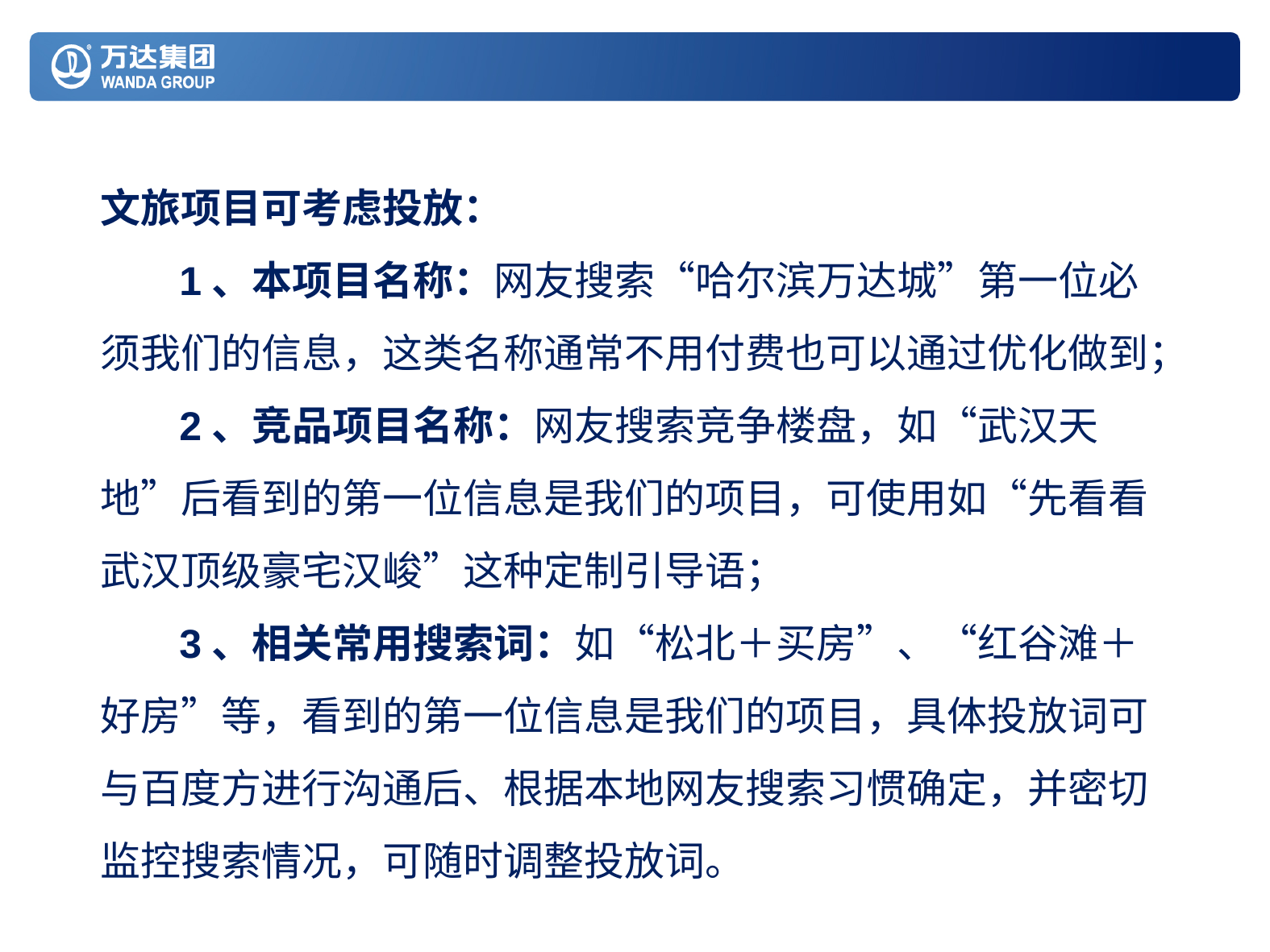

文旅项目可考虑投放：
       1、本项目名称：网友搜索“哈尔滨万达城”第一位必须我们的信息，这类名称通常不用付费也可以通过优化做到；
       2、竞品项目名称：网友搜索竞争楼盘，如“武汉天地”后看到的第一位信息是我们的项目，可使用如“先看看武汉顶级豪宅汉峻”这种定制引导语；
       3、相关常用搜索词：如“松北＋买房”、“红谷滩＋好房”等，看到的第一位信息是我们的项目，具体投放词可与百度方进行沟通后、根据本地网友搜索习惯确定，并密切监控搜索情况，可随时调整投放词。